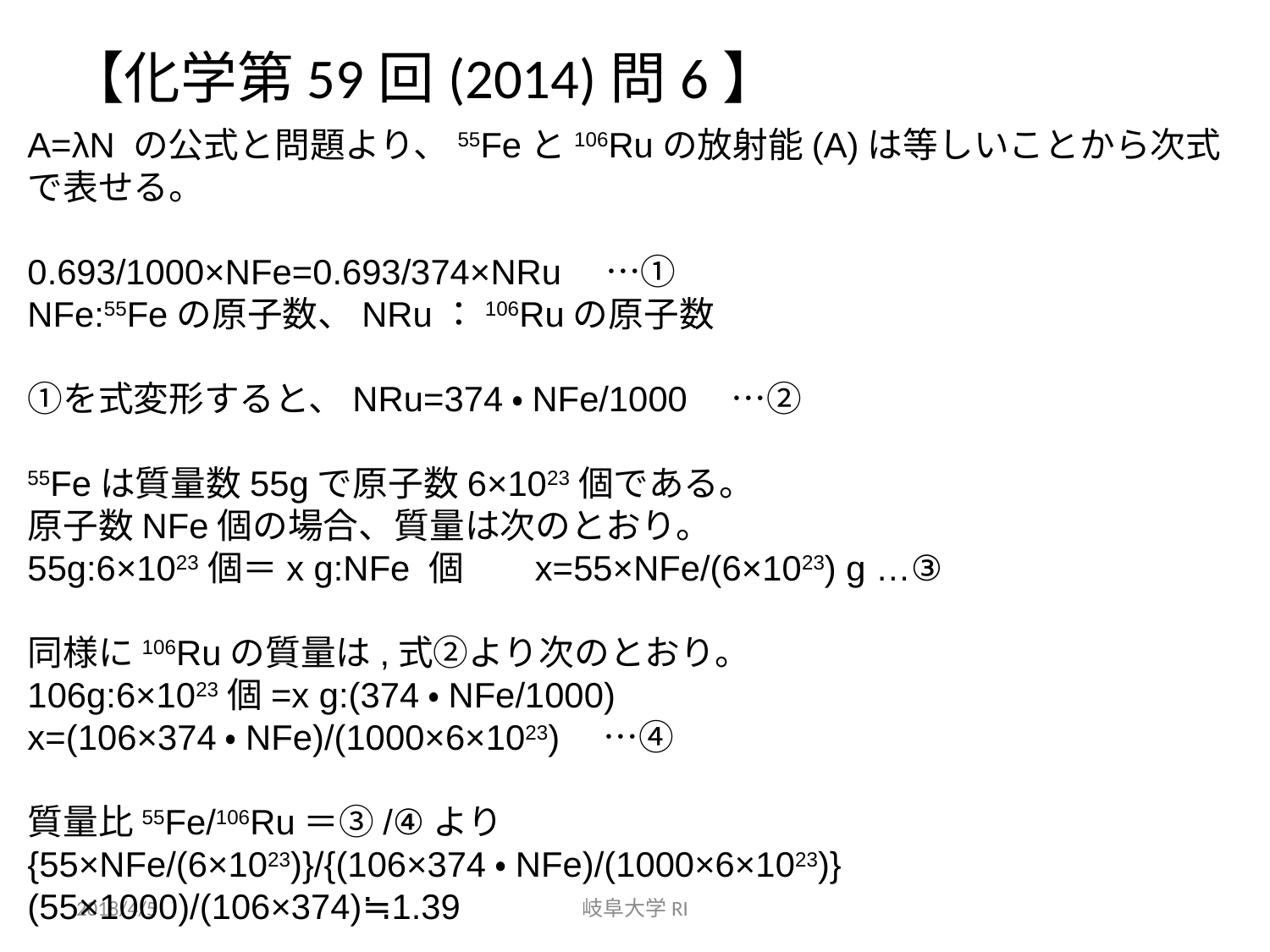

# 【化学第59回(2014)問6】
A=λN の公式と問題より、55Feと106Ruの放射能(A)は等しいことから次式で表せる。
0.693/1000×NFe=0.693/374×NRu　…①
NFe:55Feの原子数、NRu：106Ruの原子数
①を式変形すると、NRu=374・NFe/1000　…②
55Feは質量数55gで原子数6×1023個である。
原子数NFe個の場合、質量は次のとおり。
55g:6×1023個＝x g:NFe 個        x=55×NFe/(6×1023) g …③
同様に106Ruの質量は,式②より次のとおり。
106g:6×1023個=x g:(374・NFe/1000)
x=(106×374・NFe)/(1000×6×1023)　…④
質量比55Fe/106Ru＝③/④より
{55×NFe/(6×1023)}/{(106×374・NFe)/(1000×6×1023)}
(55×1000)/(106×374)≒1.39
2018/4/5
岐阜大学RI